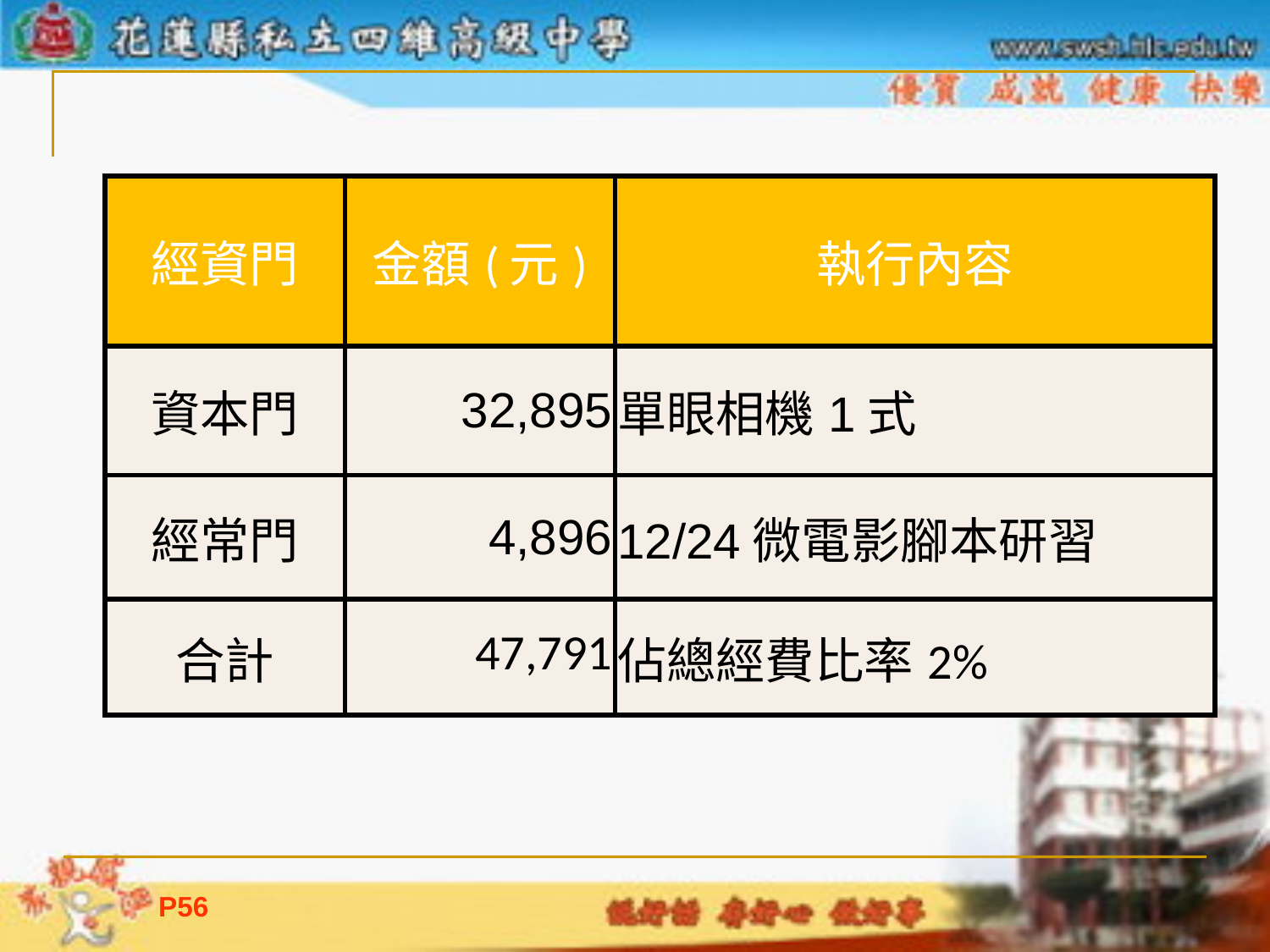

| 經資門 | 金額(元) | 執行內容 |
| --- | --- | --- |
| 資本門 | 32,895 | 單眼相機1式 |
| 經常門 | 4,896 | 12/24微電影腳本研習 |
| 合計 | 47,791 | 佔總經費比率2% |
P56